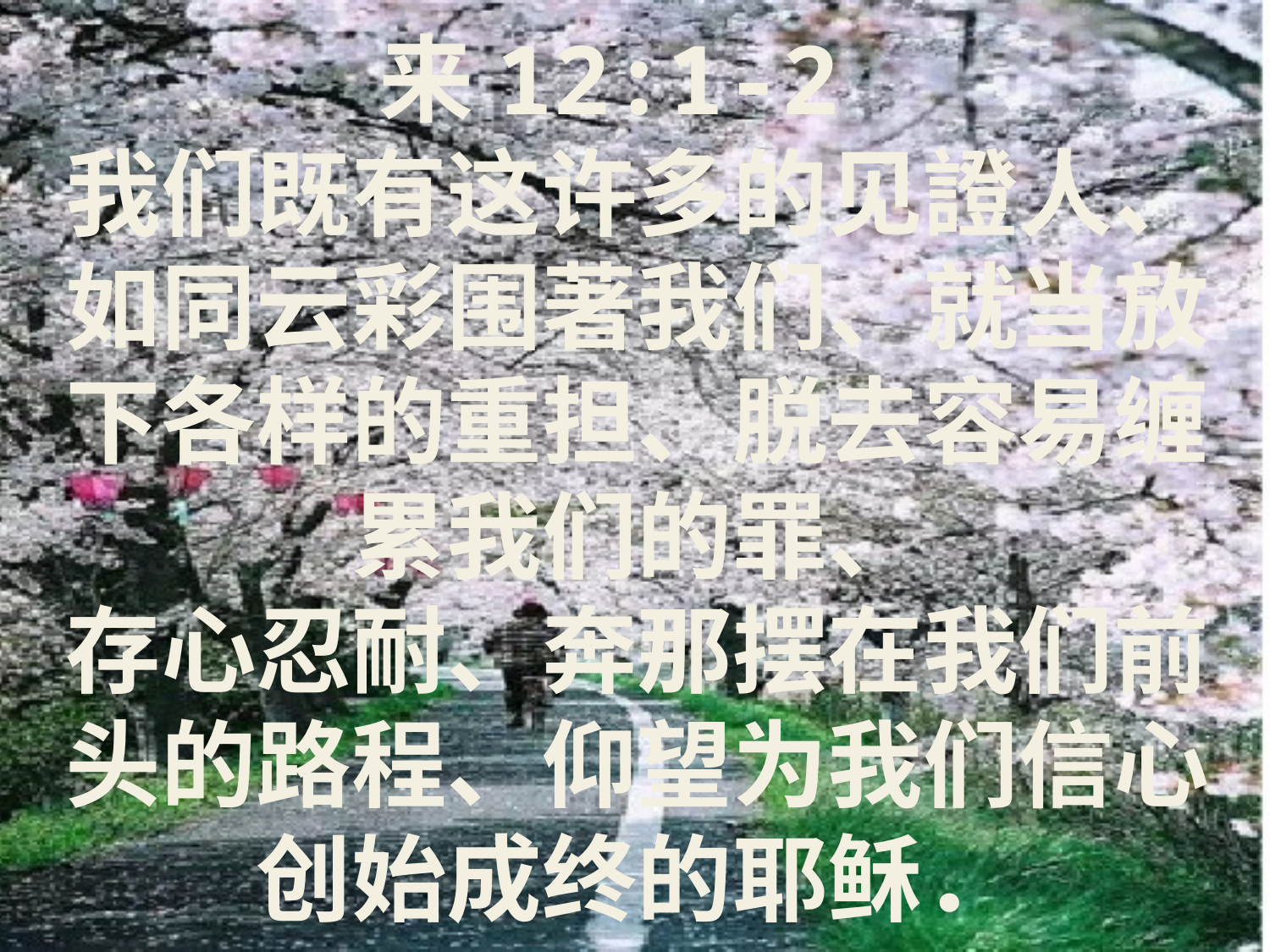

# 来12:1-2 我们既有这许多的见證人、如同云彩围著我们、就当放下各样的重担、脱去容易缠累我们的罪、 存心忍耐、奔那摆在我们前头的路程、仰望为我们信心创始成终的耶稣．